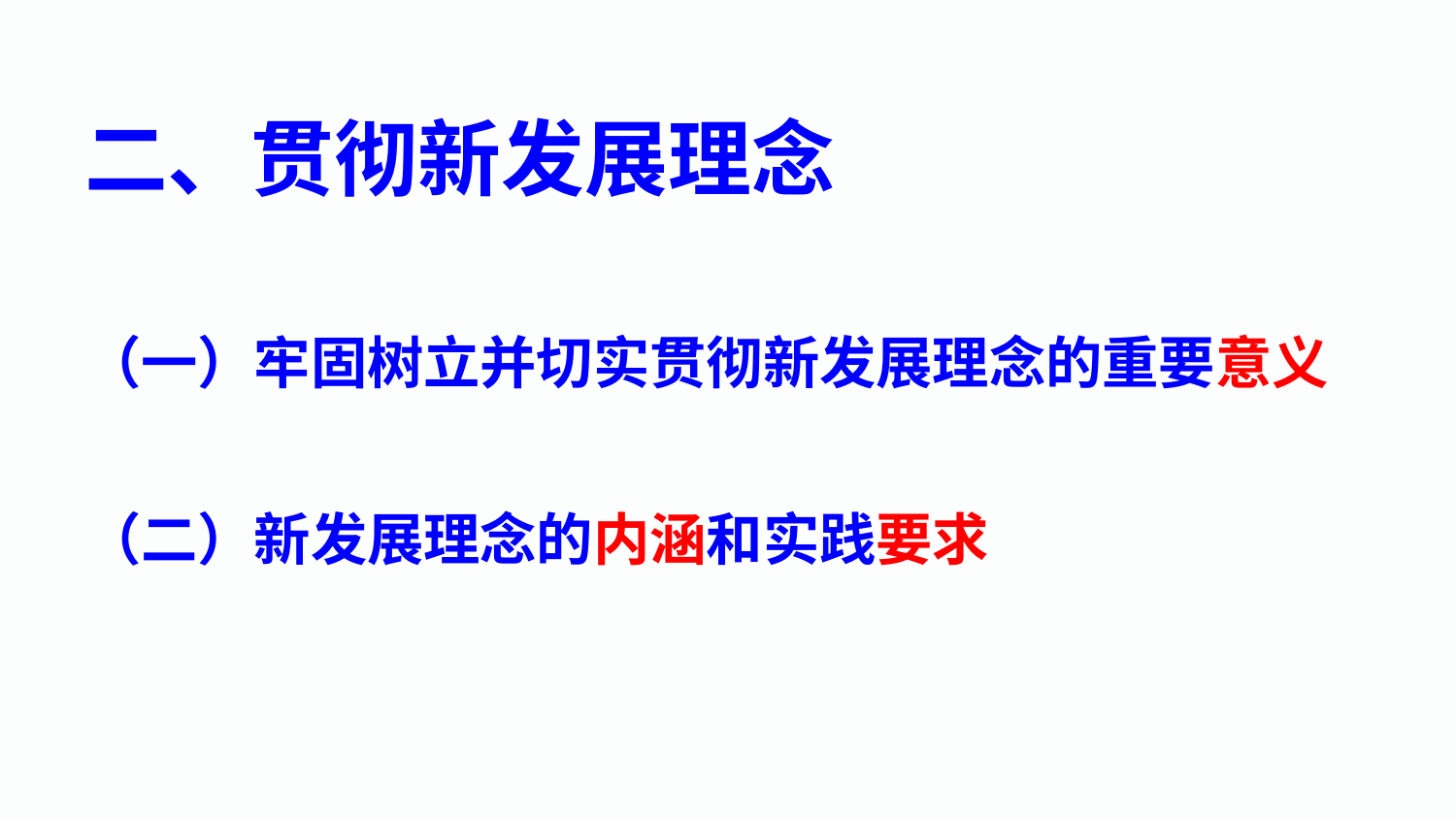

二、贯彻新发展理念

（一）牢固树立并切实贯彻新发展理念的重要意义

（二）新发展理念的内涵和实践要求